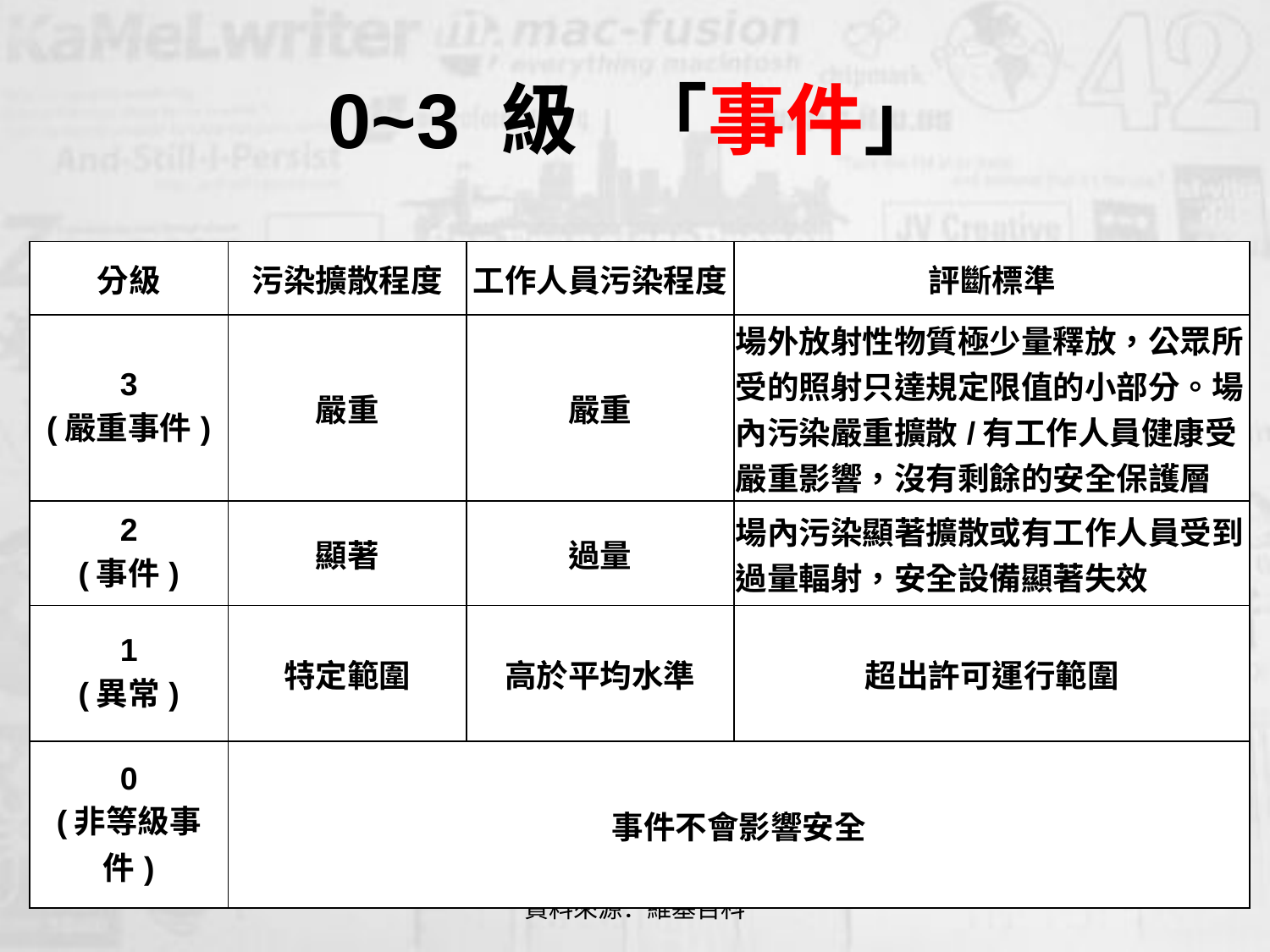

# 0~3 級   「事件」
| 分級 | 污染擴散程度 | 工作人員污染程度 | 評斷標準 |
| --- | --- | --- | --- |
| 3 (嚴重事件) | 嚴重 | 嚴重 | 場外放射性物質極少量釋放，公眾所受的照射只達規定限值的小部分。場內污染嚴重擴散/有工作人員健康受嚴重影響，沒有剩餘的安全保護層 |
| 2 (事件) | 顯著 | 過量 | 場內污染顯著擴散或有工作人員受到過量輻射，安全設備顯著失效 |
| 1 (異常) | 特定範圍 | 高於平均水準 | 超出許可運行範圍 |
| 0 (非等級事件) | 事件不會影響安全 |  |  |
資料來源：維基百科